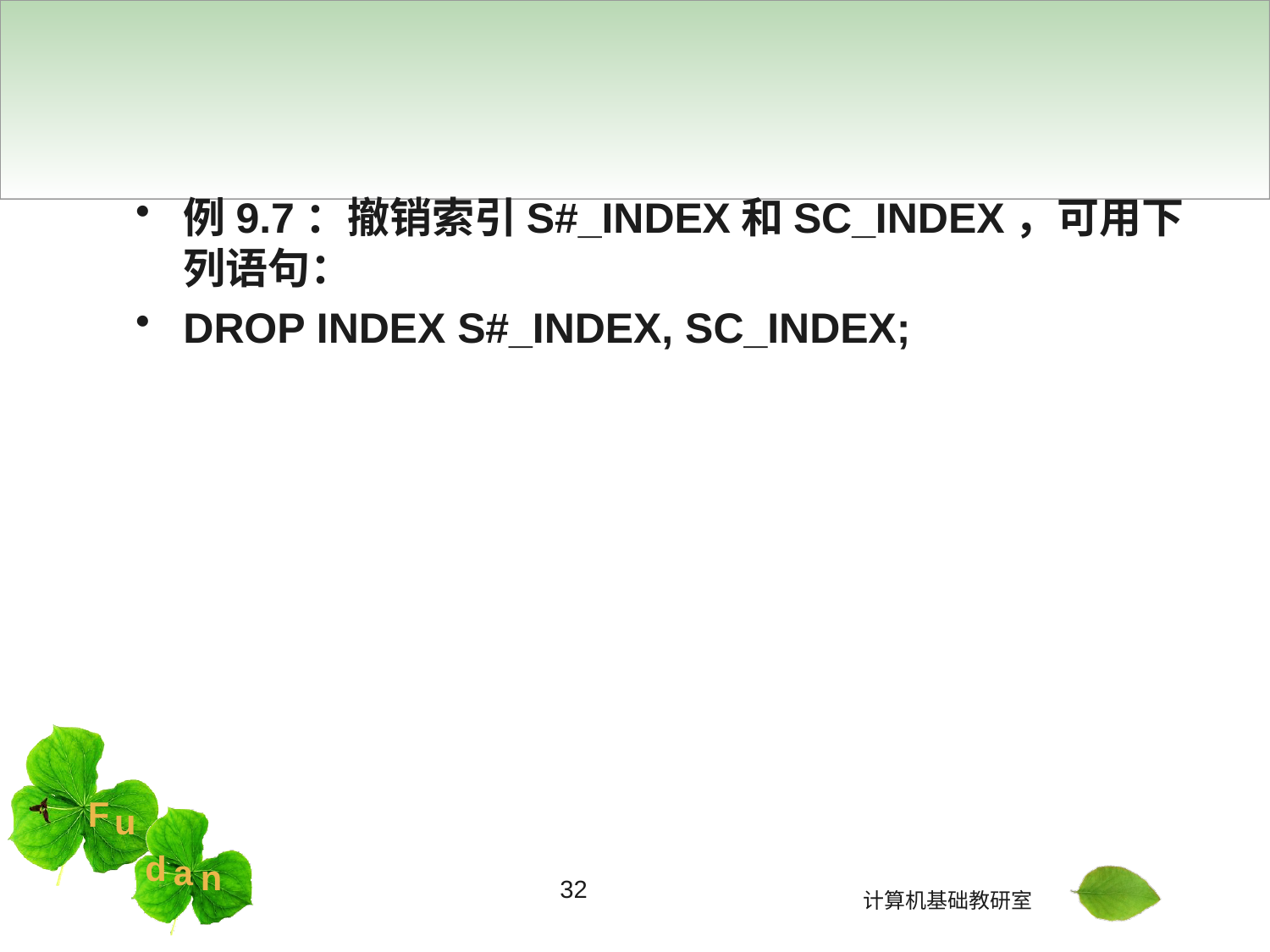

#
例9.7：撤销索引S#_INDEX和SC_INDEX，可用下列语句：
DROP INDEX S#_INDEX, SC_INDEX;

32